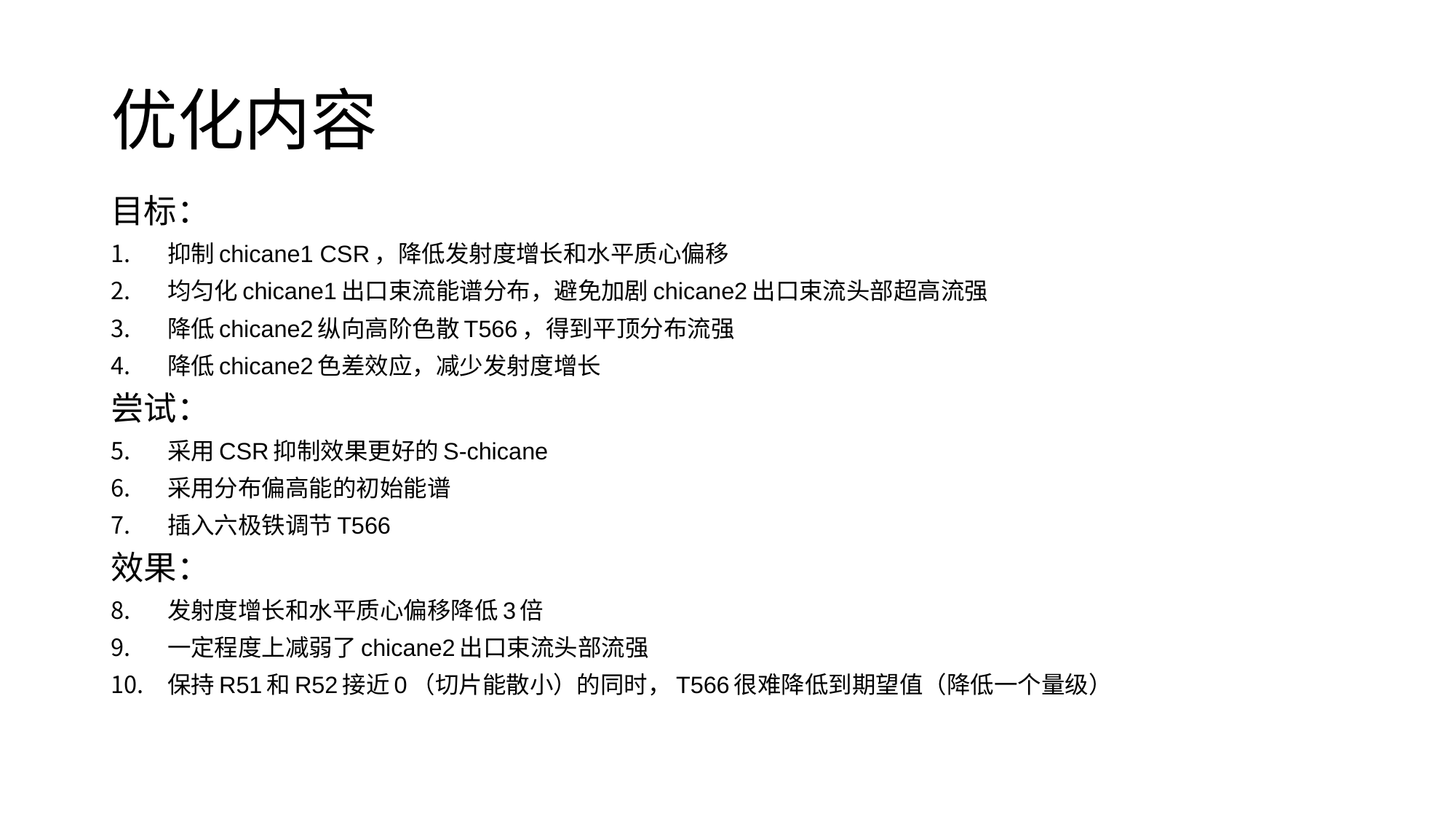

# 优化内容
目标：
抑制chicane1 CSR，降低发射度增长和水平质心偏移
均匀化chicane1出口束流能谱分布，避免加剧chicane2出口束流头部超高流强
降低chicane2纵向高阶色散T566，得到平顶分布流强
降低chicane2色差效应，减少发射度增长
尝试：
采用CSR抑制效果更好的S-chicane
采用分布偏高能的初始能谱
插入六极铁调节T566
效果：
发射度增长和水平质心偏移降低3倍
一定程度上减弱了chicane2出口束流头部流强
保持R51和R52接近0（切片能散小）的同时，T566很难降低到期望值（降低一个量级）